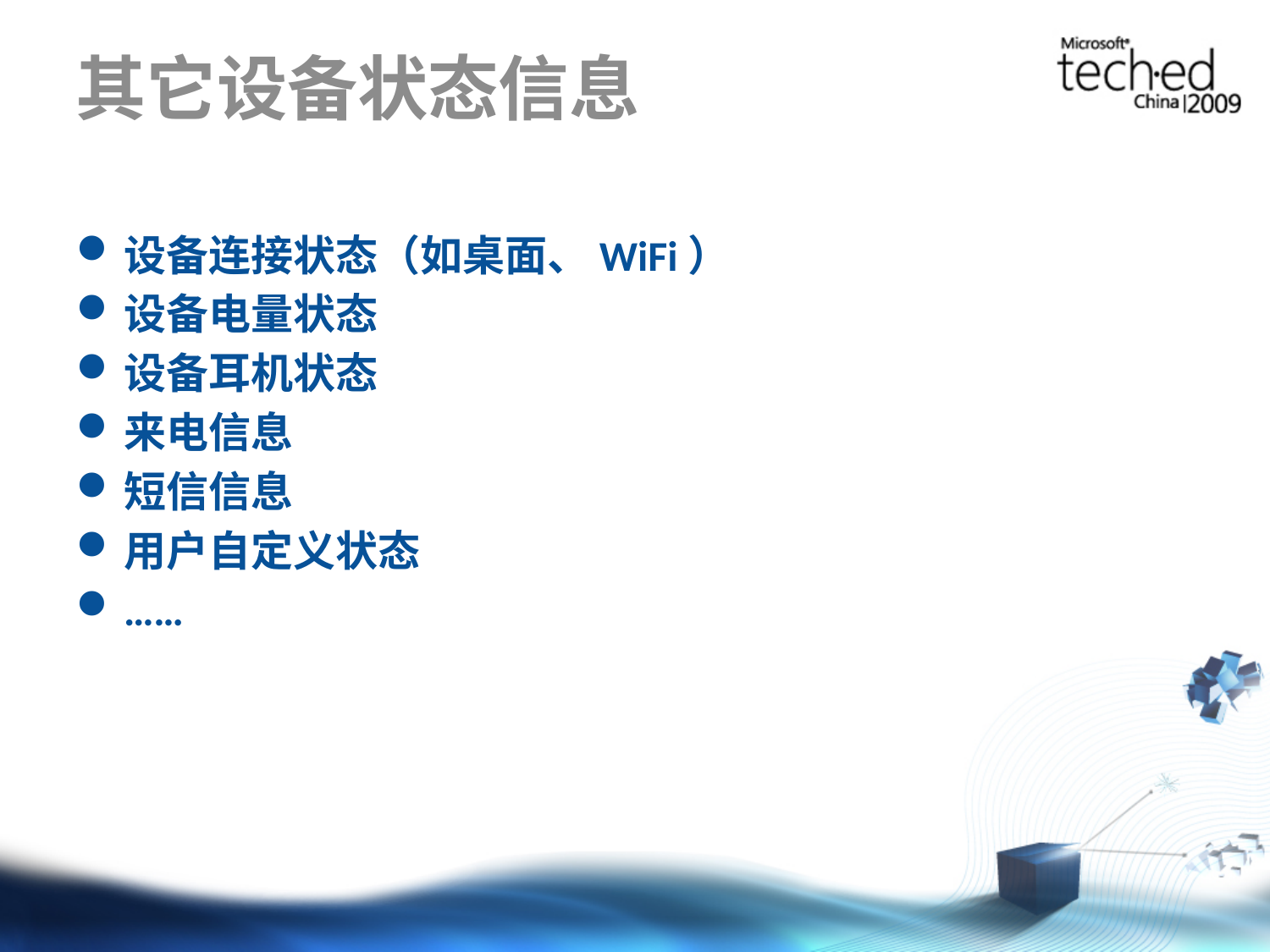

# 其它设备状态信息
设备连接状态（如桌面、WiFi）
设备电量状态
设备耳机状态
来电信息
短信信息
用户自定义状态
……